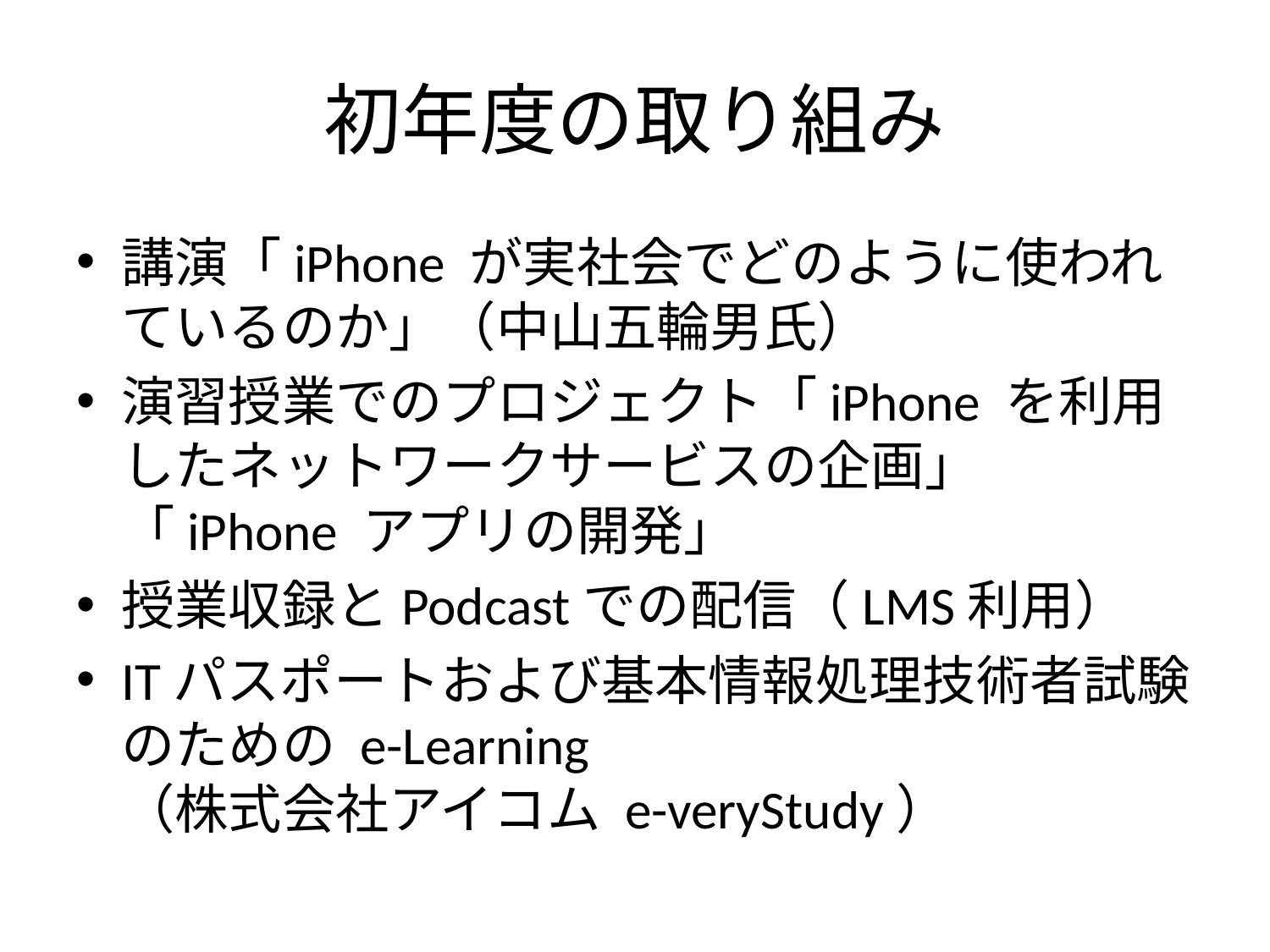

# 初年度の取り組み
講演「iPhone が実社会でどのように使われているのか」（中山五輪男氏）
演習授業でのプロジェクト「iPhone を利用したネットワークサービスの企画」「iPhone アプリの開発」
授業収録とPodcastでの配信（LMS利用）
ITパスポートおよび基本情報処理技術者試験のための e-Learning
（株式会社アイコム e-veryStudy）